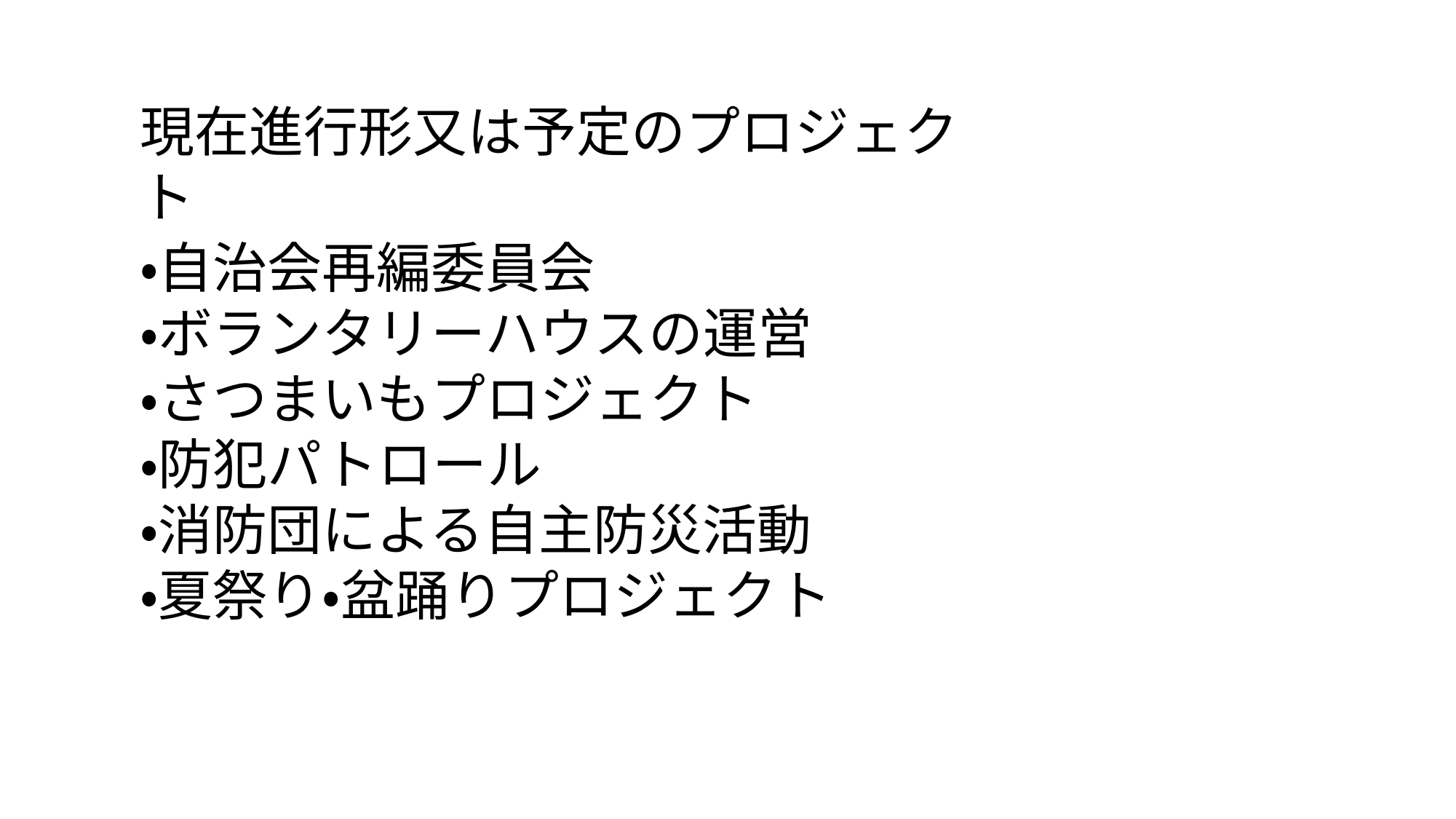

現在進行形又は予定のプロジェクト
・自治会再編委員会
・ボランタリーハウスの運営
・さつまいもプロジェクト
・防犯パトロール
・消防団による自主防災活動
・夏祭り・盆踊りプロジェクト